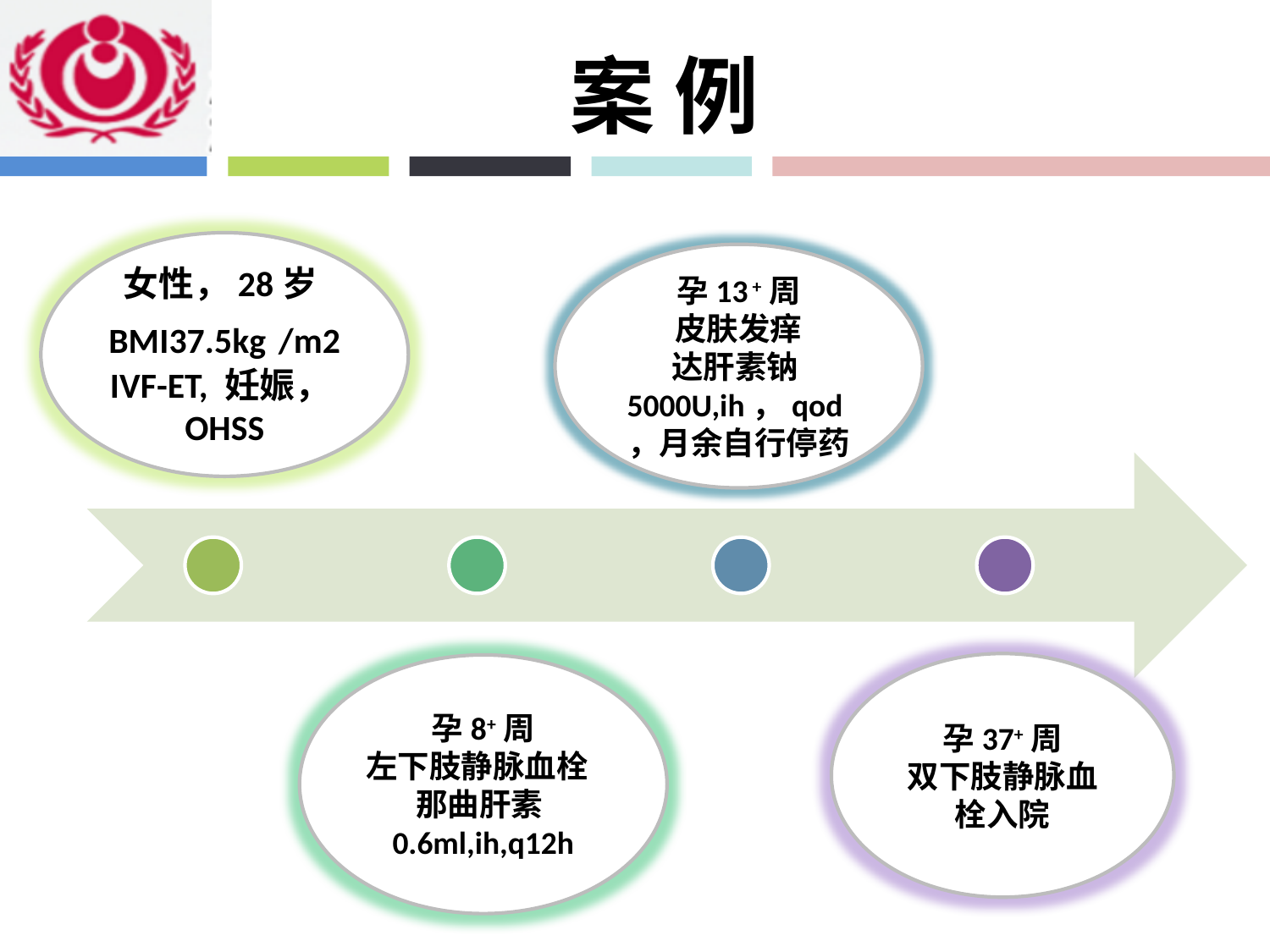

案 例

女性，28岁BMI37.5kg /m2 IVF-ET, 妊娠，OHSS
孕13 +周
皮肤发痒
达肝素钠5000U,ih，qod，月余自行停药

孕37+周
双下肢静脉血栓入院
孕8+周
左下肢静脉血栓
那曲肝素0.6ml,ih,q12h